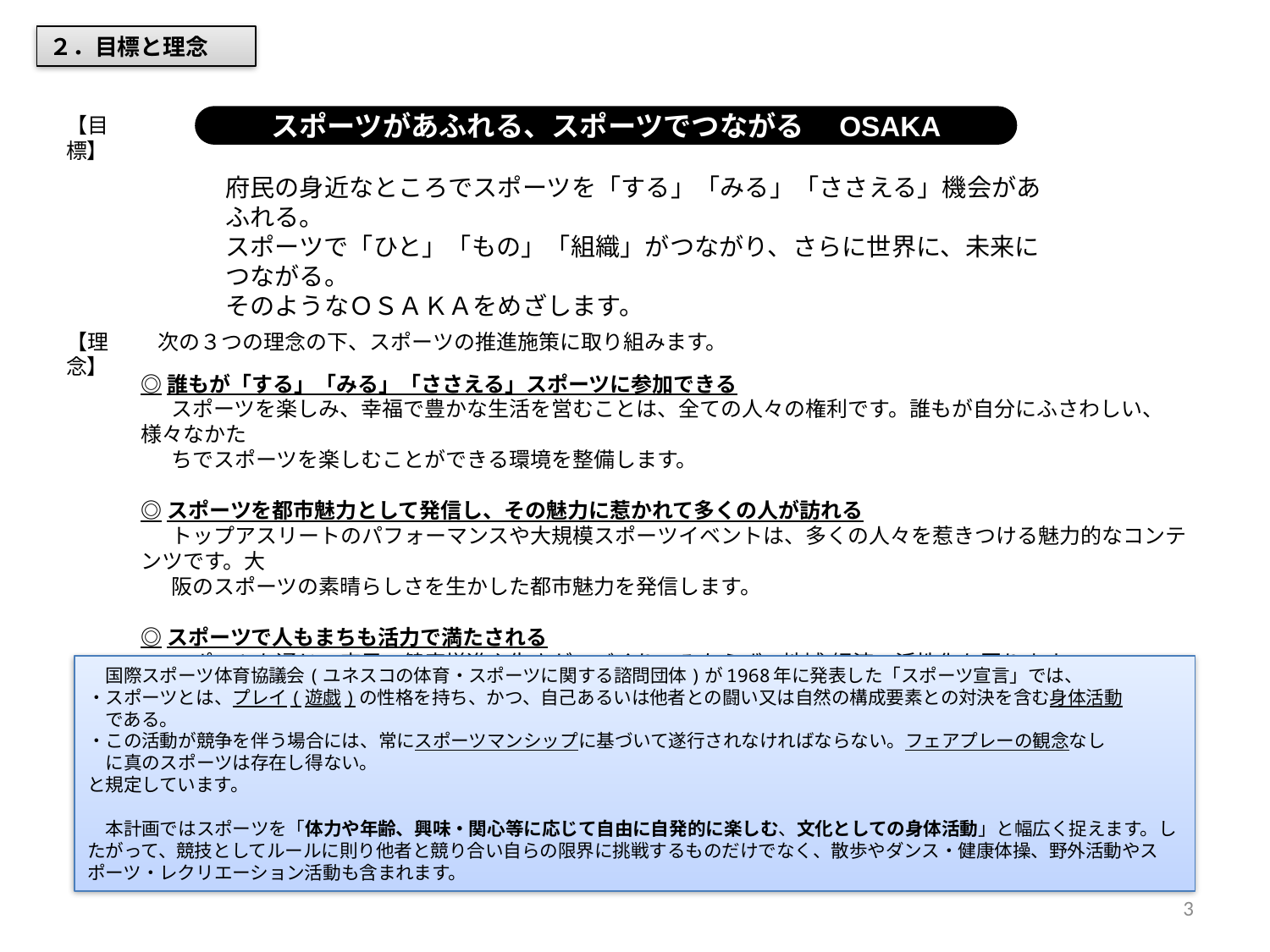

２．目標と理念
【目　標】
スポーツがあふれる、スポーツでつながる　OSAKA
府民の身近なところでスポーツを「する」「みる」「ささえる」機会があふれる。
スポーツで「ひと」「もの」「組織」がつながり、さらに世界に、未来につながる。
そのようなＯＳＡＫＡをめざします。
次の３つの理念の下、スポーツの推進施策に取り組みます。
【理　念】
◎誰もが「する」「みる」「ささえる」スポーツに参加できる
　  スポーツを楽しみ、幸福で豊かな生活を営むことは、全ての人々の権利です。誰もが自分にふさわしい、様々なかた
　  ちでスポーツを楽しむことができる環境を整備します。

◎スポーツを都市魅力として発信し、その魅力に惹かれて多くの人が訪れる
　  トップアスリートのパフォーマンスや大規模スポーツイベントは、多くの人々を惹きつける魅力的なコンテンツです。大
　  阪のスポーツの素晴らしさを生かした都市魅力を発信します。

◎スポーツで人もまちも活力で満たされる
　  スポーツを通じ、府民の健康増進や生きがいづくりのみならず、地域・経済の活性化を図ります。
　国際スポーツ体育協議会(ユネスコの体育・スポーツに関する諮問団体)が1968年に発表した「スポーツ宣言」では、
・スポーツとは、プレイ(遊戯)の性格を持ち、かつ、自己あるいは他者との闘い又は自然の構成要素との対決を含む身体活動
　である。
・この活動が競争を伴う場合には、常にスポーツマンシップに基づいて遂行されなければならない。フェアプレーの観念なし
　に真のスポーツは存在し得ない。
と規定しています。

　本計画ではスポーツを「体力や年齢、興味・関心等に応じて自由に自発的に楽しむ、文化としての身体活動」と幅広く捉えます。したがって、競技としてルールに則り他者と競り合い自らの限界に挑戦するものだけでなく、散歩やダンス・健康体操、野外活動やスポーツ・レクリエーション活動も含まれます。
3